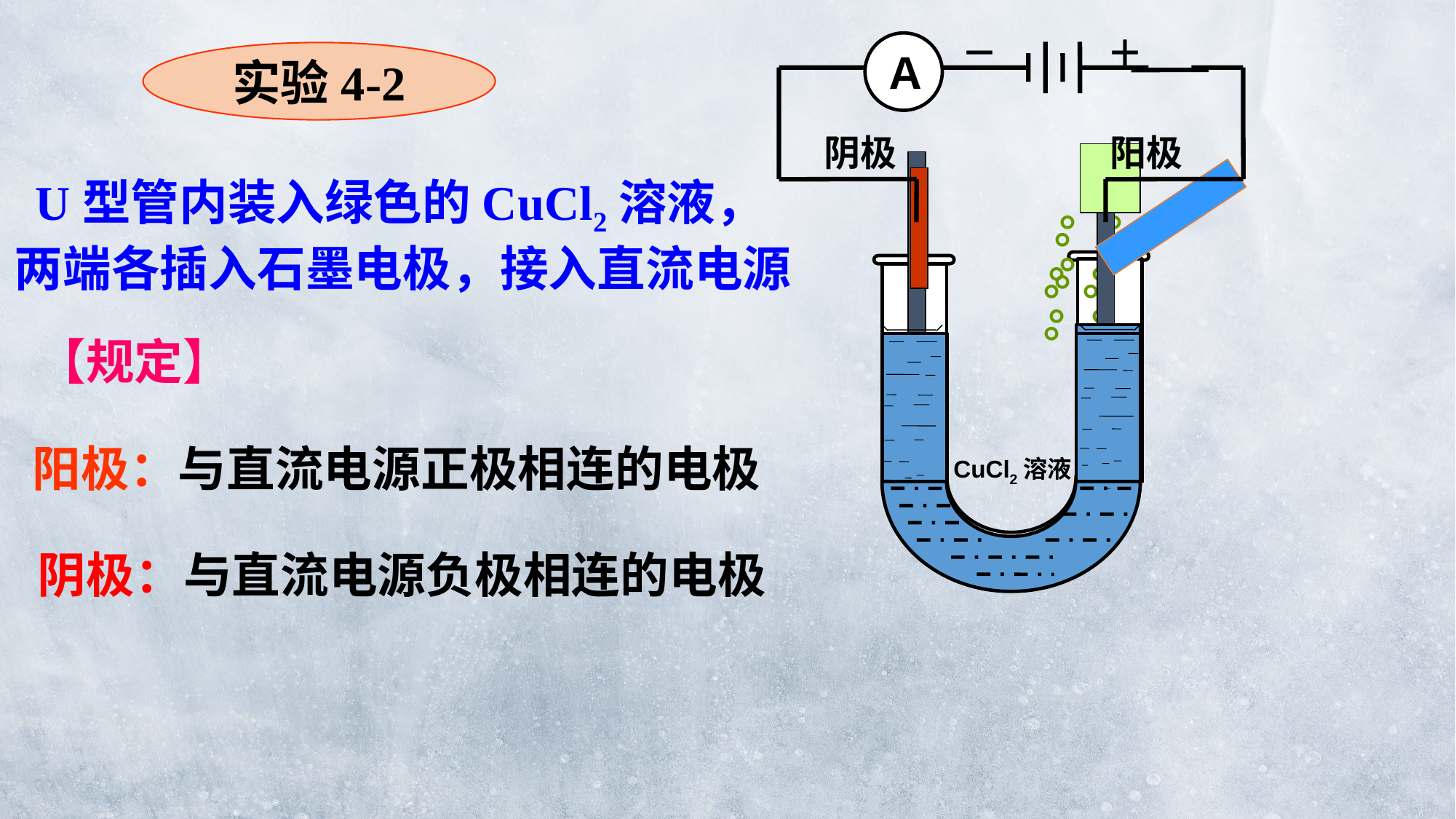

－　　　＋

Ａ

阴极                          阳极

实验4-2

  U型管内装入绿色的CuCl2溶液，两端各插入石墨电极，接入直流电源
。。
。。
。。
。。
。。
。。
。。
。。

【规定】
阳极：与直流电源正极相连的电极
CuCl2溶液
阴极：与直流电源负极相连的电极